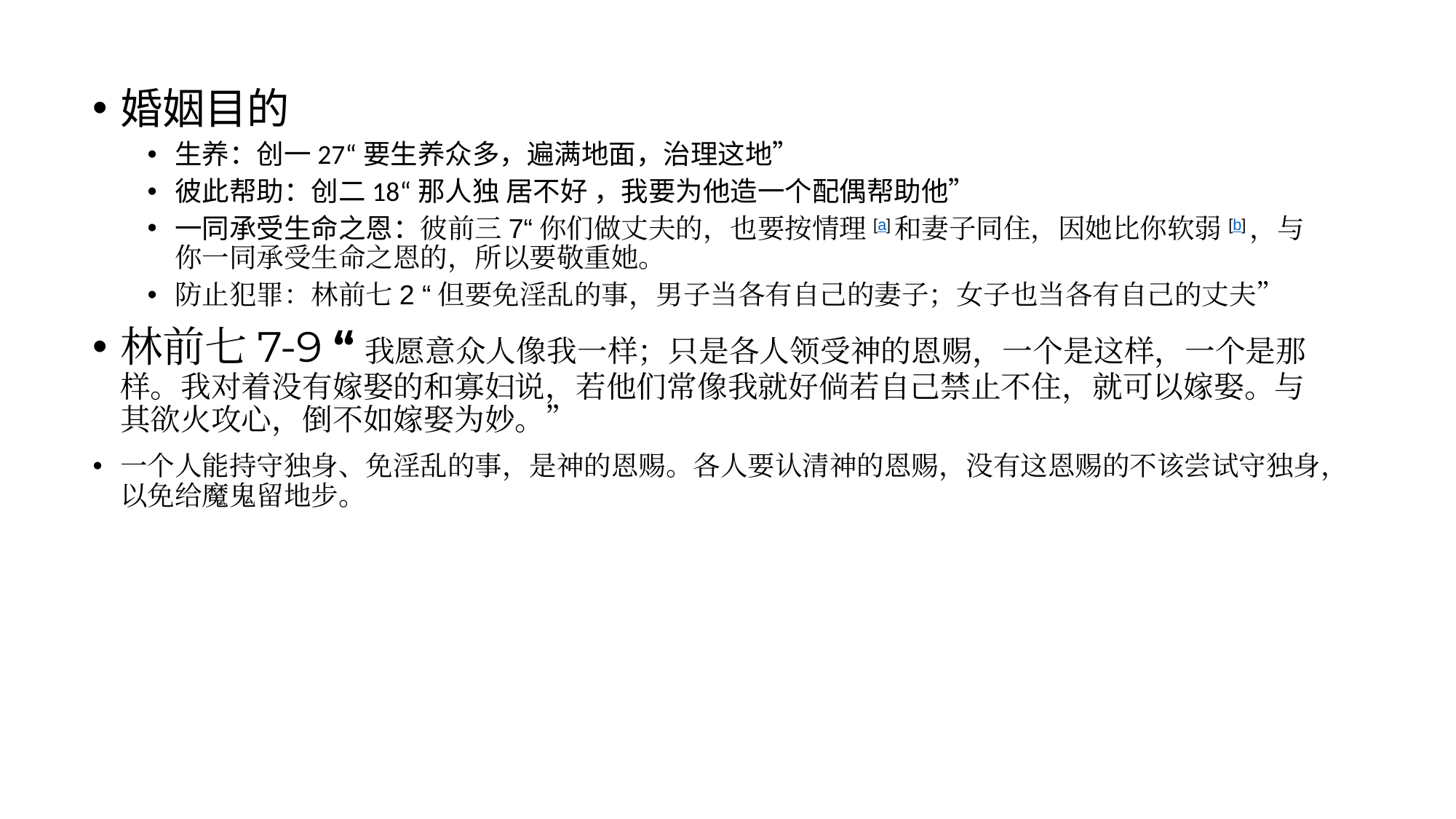

婚姻目的
生养：创一27“要生养众多，遍满地面，治理这地”
彼此帮助：创二18“那人独 居不好 ，我要为他造一个配偶帮助他”
一同承受生命之恩：彼前三7“你们做丈夫的，也要按情理[a]和妻子同住，因她比你软弱[b]，与你一同承受生命之恩的，所以要敬重她。
防止犯罪：林前七2 “但要免淫乱的事，男子当各有自己的妻子；女子也当各有自己的丈夫”
林前七7-9 “我愿意众人像我一样；只是各人领受神的恩赐，一个是这样，一个是那样。我对着没有嫁娶的和寡妇说，若他们常像我就好倘若自己禁止不住，就可以嫁娶。与其欲火攻心，倒不如嫁娶为妙。”
一个人能持守独身、免淫乱的事，是神的恩赐。各人要认清神的恩赐，没有这恩赐的不该尝试守独身，以免给魔鬼留地步。